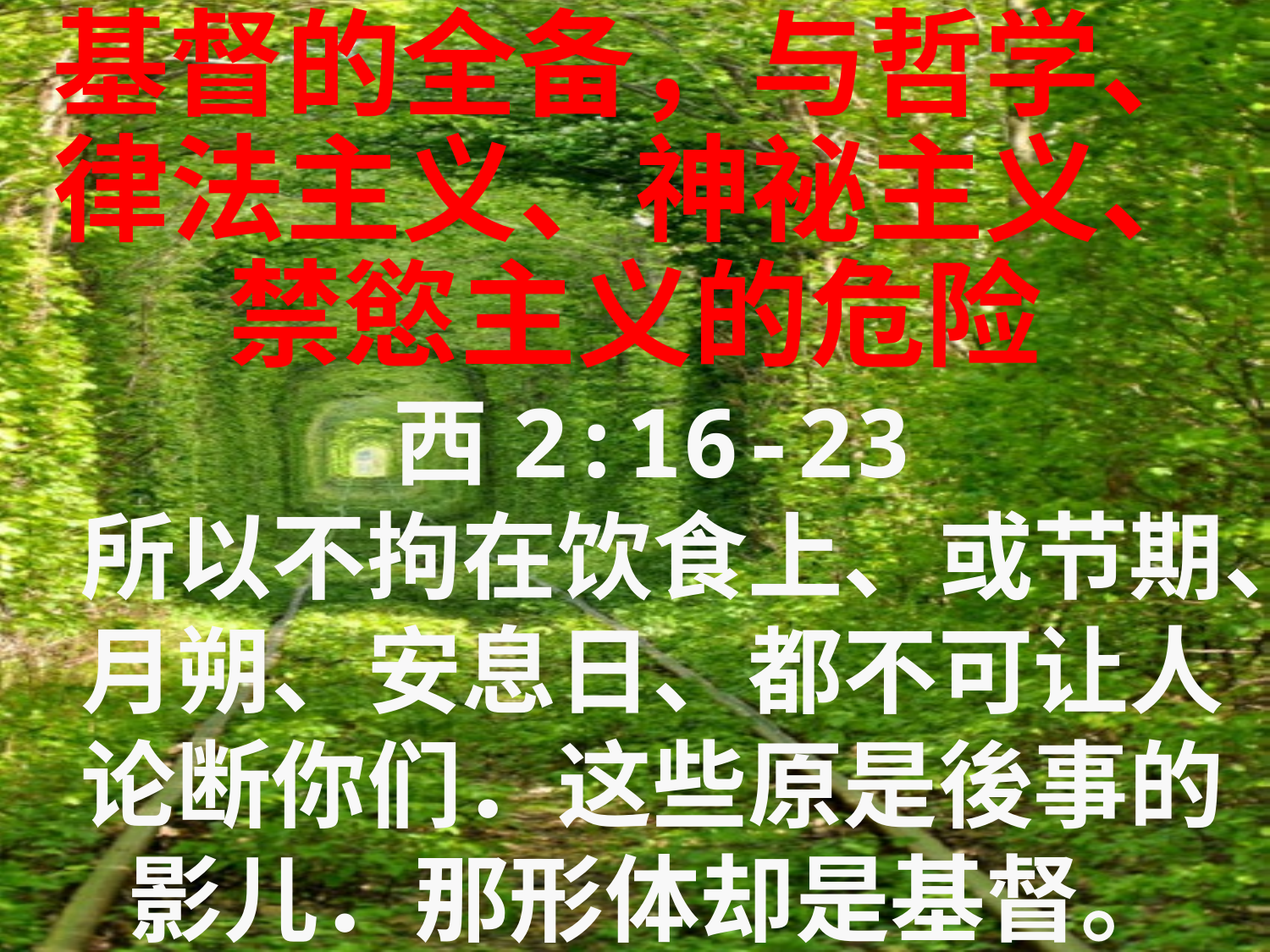

基督的全备，与哲学、律法主义、神祕主义、禁慾主义的危险
西2:16-23
所以不拘在饮食上、或节期、月朔、安息日、都不可让人论断你们．这些原是後事的影儿．那形体却是基督。